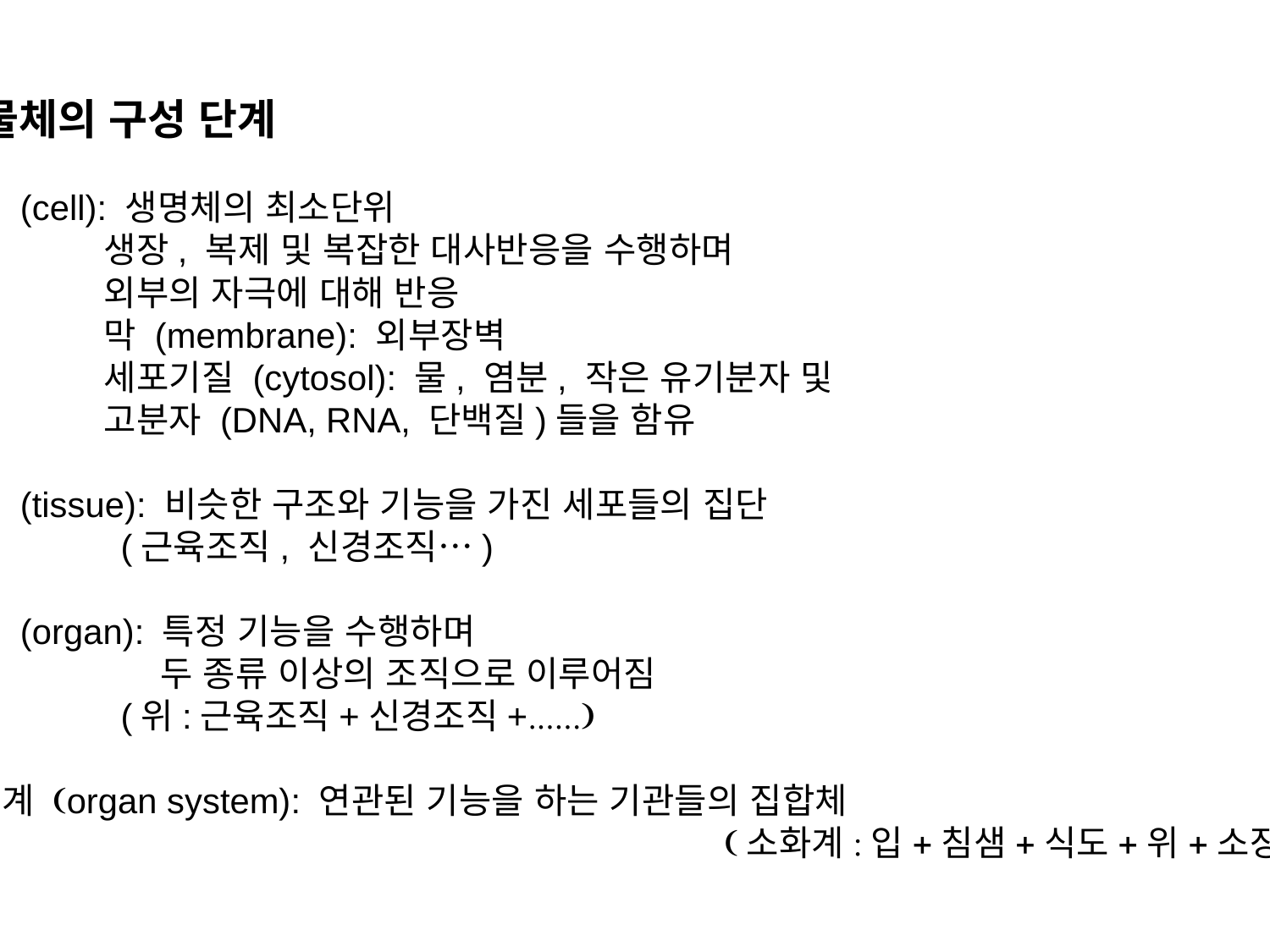

생물체의 구성 단계

 세포 (cell): 생명체의 최소단위
                   생장, 복제 및 복잡한 대사반응을 수행하며
                   외부의 자극에 대해 반응
                   막 (membrane): 외부장벽
                   세포기질 (cytosol): 물, 염분, 작은 유기분자 및
                   고분자 (DNA, RNA, 단백질)들을 함유

 조직 (tissue): 비슷한 구조와 기능을 가진 세포들의 집단
                      (근육조직, 신경조직…)

 기관 (organ): 특정 기능을 수행하며
		두 종류 이상의 조직으로 이루어짐
                      (위:근육조직+신경조직+......)

 기관계 (organ system): 연관된 기능을 하는 기관들의 집합체
                                              (소화계:입+침샘+식도+위+소장+......)